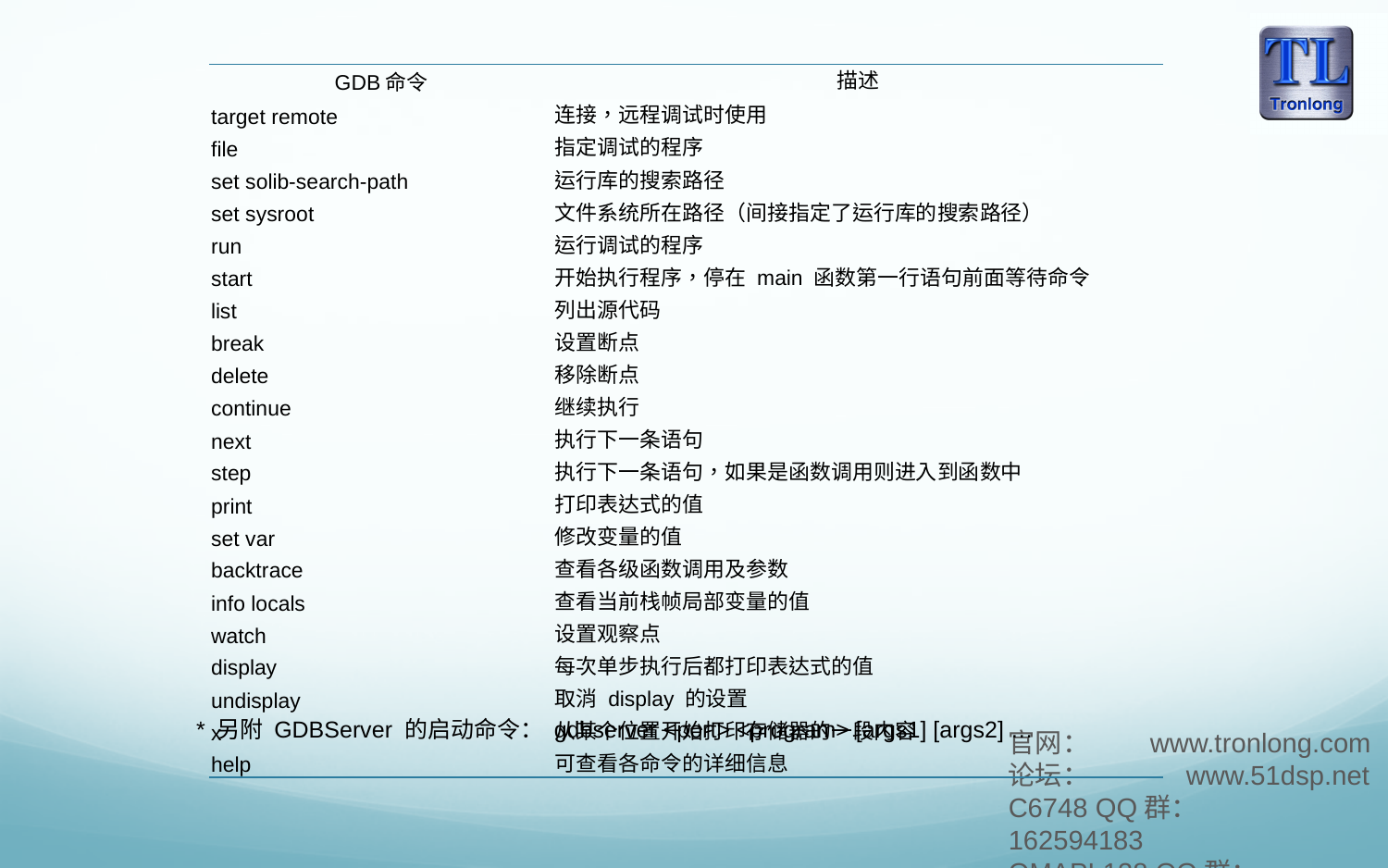

| GDB命令 | 描述 |
| --- | --- |
| target remote | 连接，远程调试时使用 |
| file | 指定调试的程序 |
| set solib-search-path | 运行库的搜索路径 |
| set sysroot | 文件系统所在路径（间接指定了运行库的搜索路径） |
| run | 运行调试的程序 |
| start | 开始执行程序，停在 main 函数第一行语句前面等待命令 |
| list | 列出源代码 |
| break | 设置断点 |
| delete | 移除断点 |
| continue | 继续执行 |
| next | 执行下一条语句 |
| step | 执行下一条语句，如果是函数调用则进入到函数中 |
| print | 打印表达式的值 |
| set var | 修改变量的值 |
| backtrace | 查看各级函数调用及参数 |
| info locals | 查看当前栈帧局部变量的值 |
| watch | 设置观察点 |
| display | 每次单步执行后都打印表达式的值 |
| undisplay | 取消 display 的设置 |
| x | 从某个位置开始打印存储器的一段内容 |
| help | 可查看各命令的详细信息 |
* 另附 GDBServer 的启动命令： gdbserver <port> <program> [args1] [args2] …